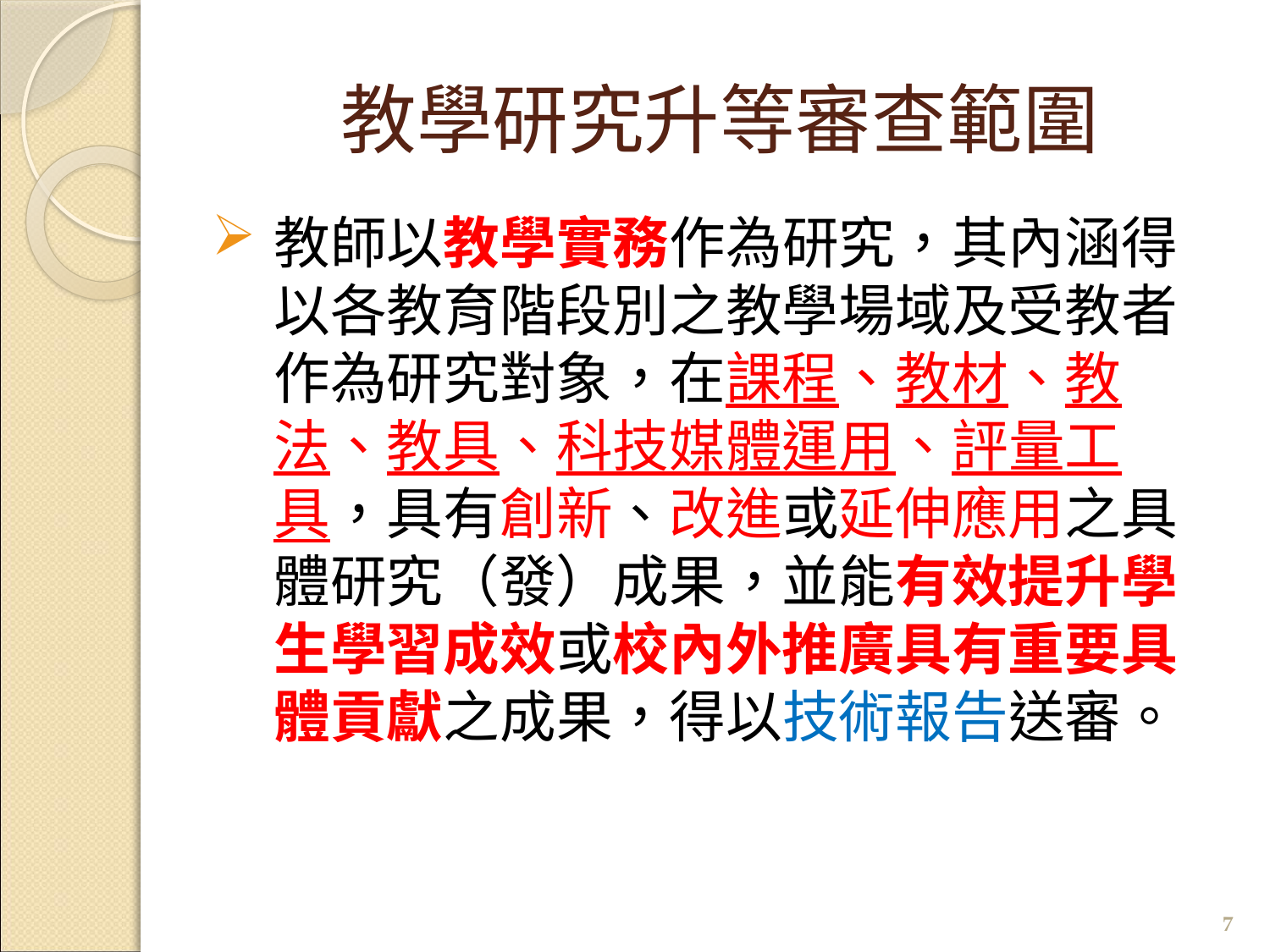

# 教學研究升等審查範圍
教師以教學實務作為研究，其內涵得以各教育階段別之教學場域及受教者作為研究對象，在課程、教材、教法、教具、科技媒體運用、評量工具，具有創新、改進或延伸應用之具體研究（發）成果，並能有效提升學生學習成效或校內外推廣具有重要具體貢獻之成果，得以技術報告送審。
7